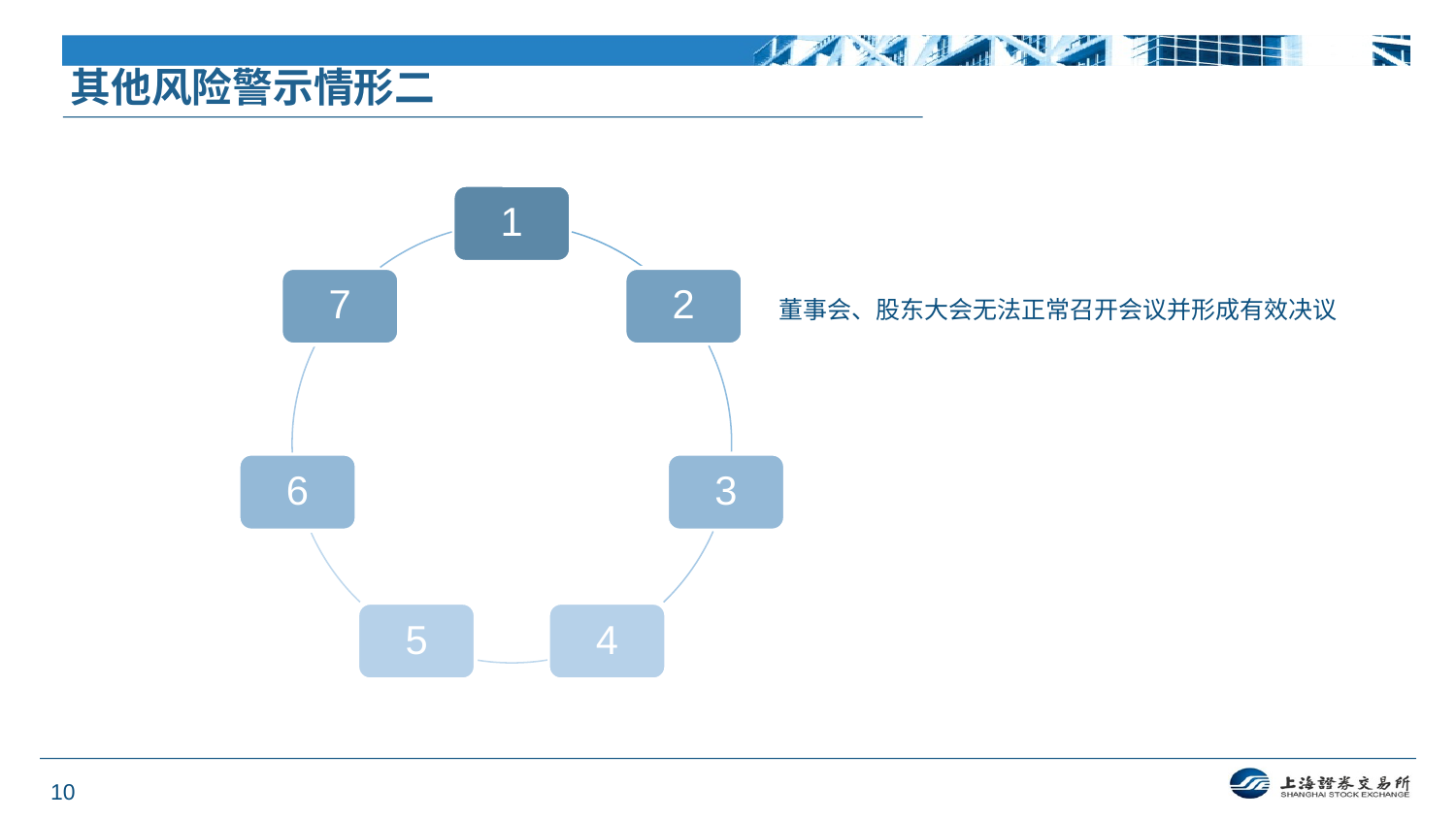

其他风险警示情形二
1
2
3
4
5
6
7
董事会、股东大会无法正常召开会议并形成有效决议
10